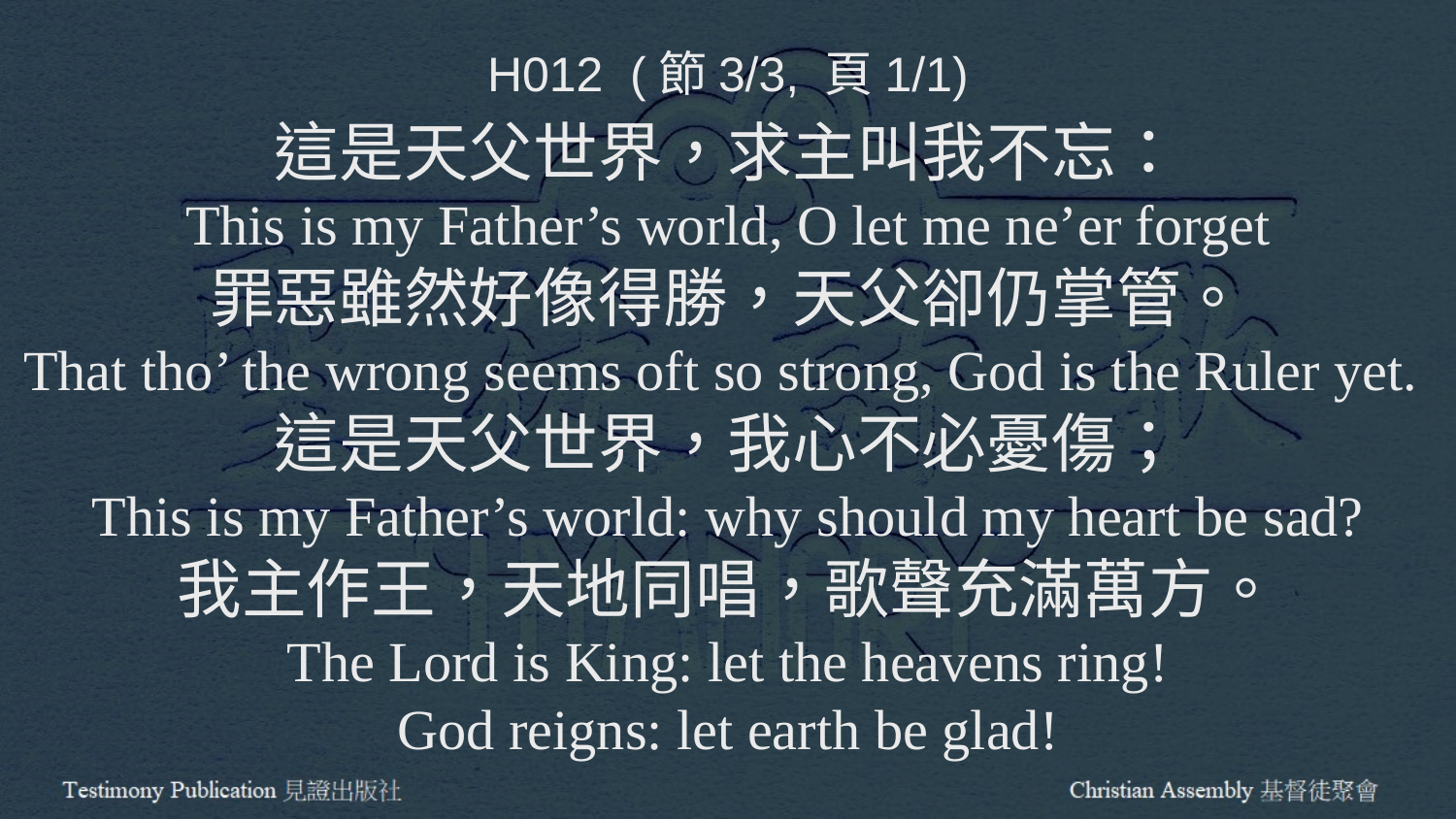

H012  (節3/3, 頁1/1)
這是天父世界，求主叫我不忘：
This is my Father’s world, O let me ne’er forget
罪惡雖然好像得勝，天父卻仍掌管。
That tho’ the wrong seems oft so strong, God is the Ruler yet.
這是天父世界，我心不必憂傷；
This is my Father’s world: why should my heart be sad?
我主作王，天地同唱，歌聲充滿萬方。
The Lord is King: let the heavens ring!
God reigns: let earth be glad!